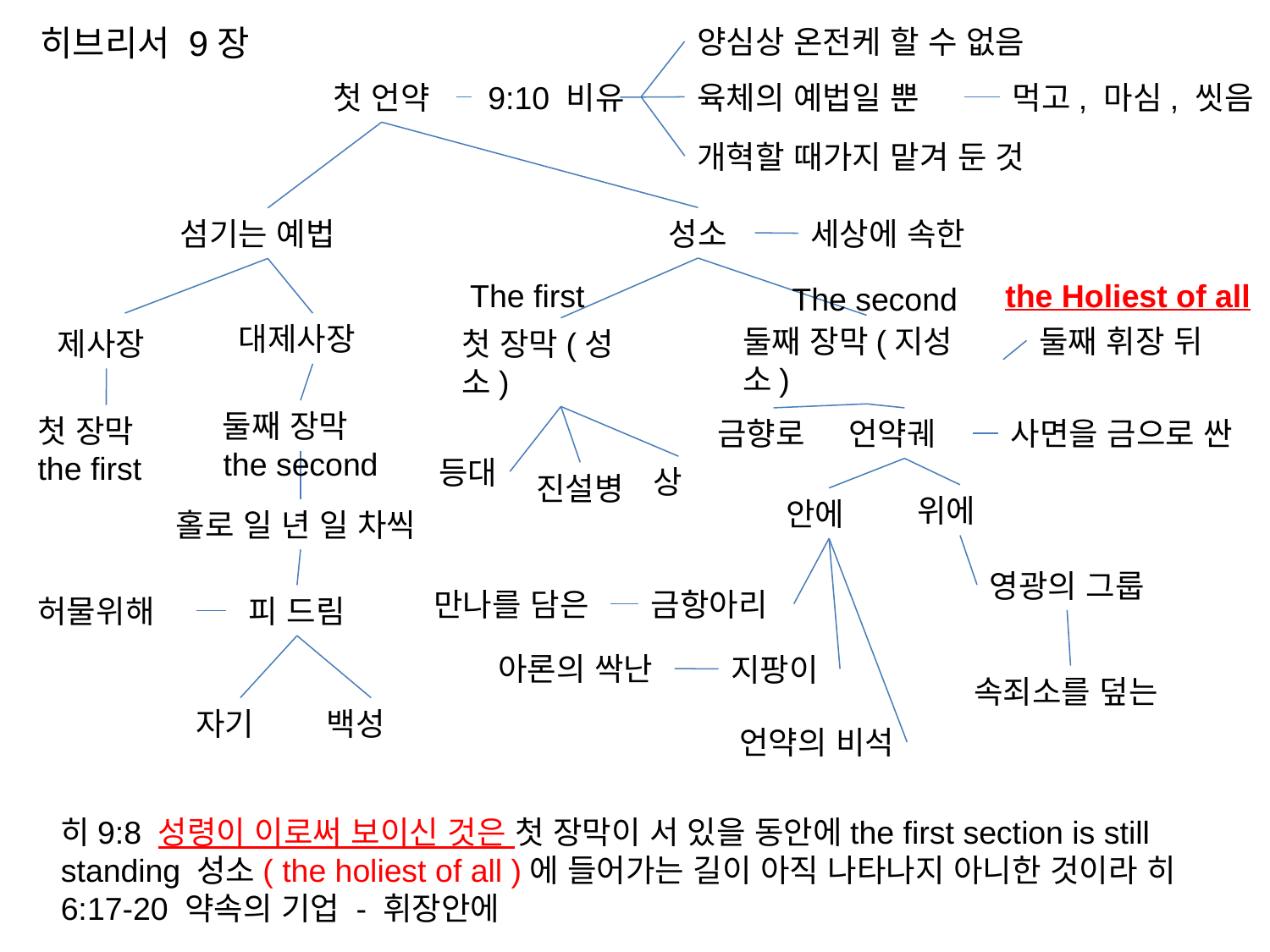

# 히브리서 9장
양심상 온전케 할 수 없음
첫 언약
9:10 비유
육체의 예법일 뿐
먹고, 마심, 씻음
개혁할 때가지 맡겨 둔 것
성소
섬기는 예법
세상에 속한
The first
the Holiest of all
The second
대제사장
둘째 장막(지성소)
둘째 휘장 뒤
제사장
첫 장막(성소)
둘째 장막
첫 장막
금향로
언약궤
사면을 금으로 싼
the second
the first
등대
상
진설병
위에
안에
홀로 일 년 일 차씩
영광의 그룹
만나를 담은
금항아리
허물위해
피 드림
아론의 싹난
지팡이
속죄소를 덮는
자기
백성
언약의 비석
히9:8 성령이 이로써 보이신 것은 첫 장막이 서 있을 동안에the first section is still standing 성소( the holiest of all )에 들어가는 길이 아직 나타나지 아니한 것이라 히6:17-20 약속의 기업 - 휘장안에